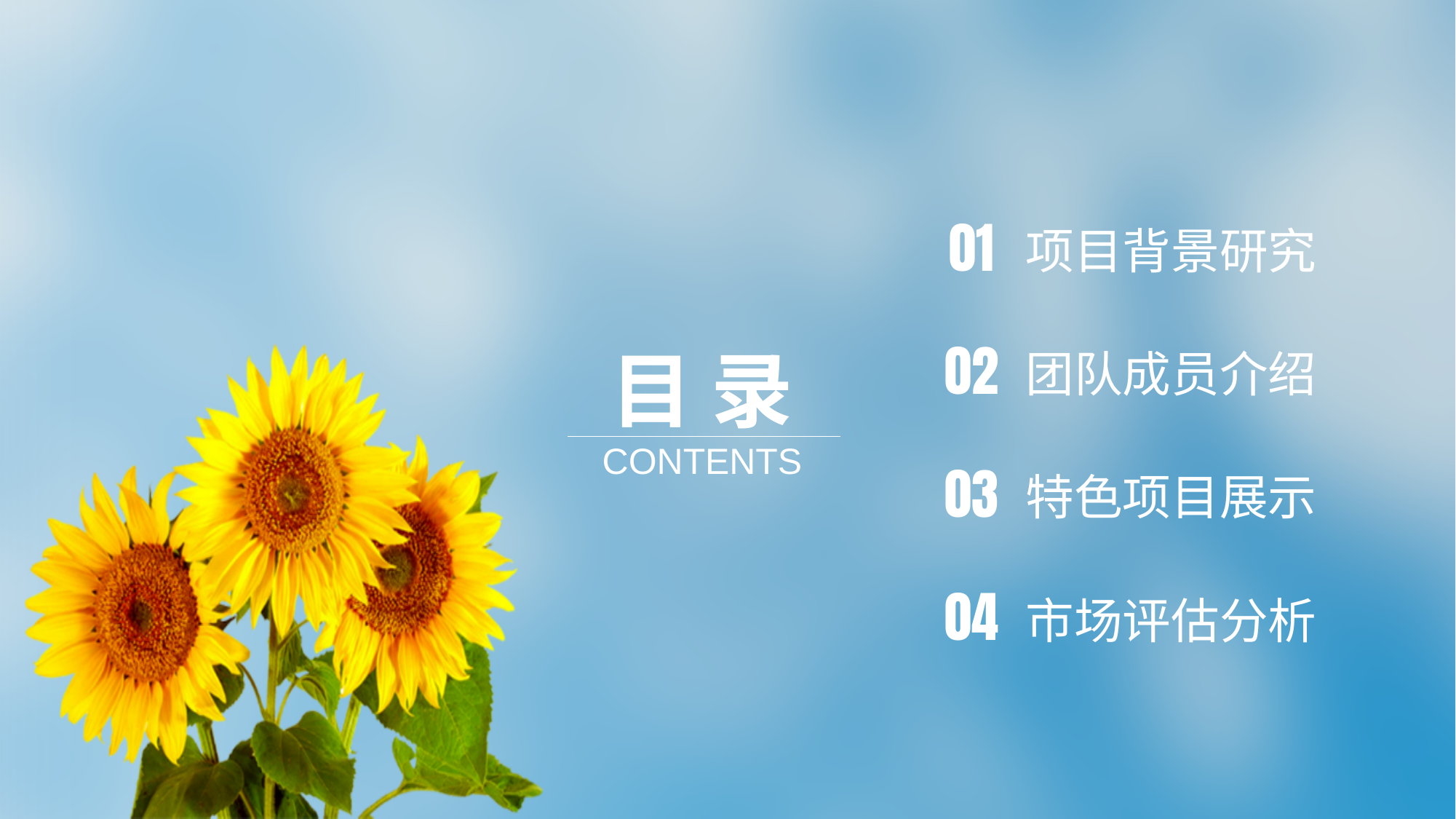

项目背景研究
01
团队成员介绍
02
目 录
CONTENTS

特色项目展示
03
市场评估分析
04